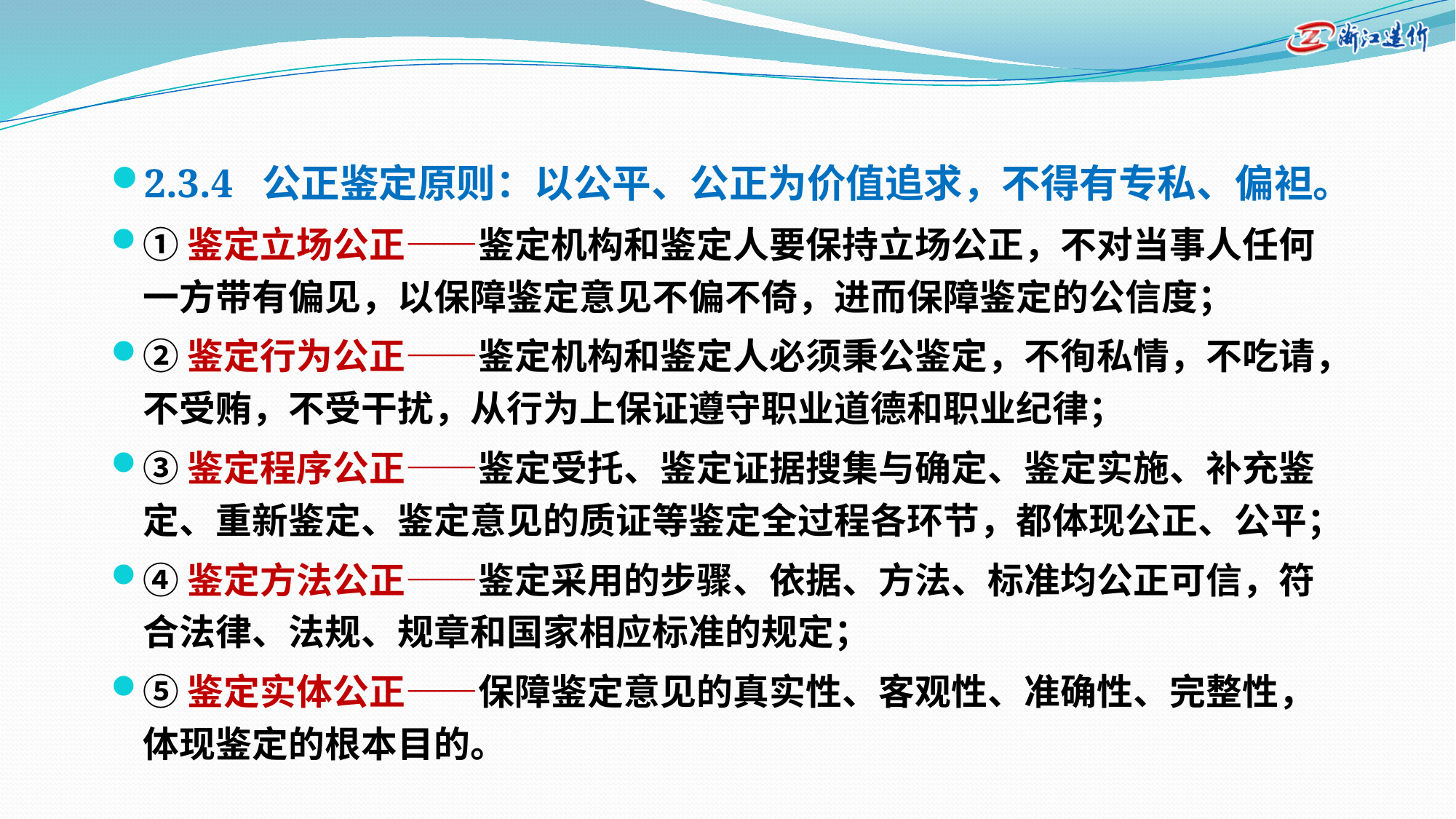

2.3.4  公正鉴定原则：以公平、公正为价值追求，不得有专私、偏袒。
①鉴定立场公正——鉴定机构和鉴定人要保持立场公正，不对当事人任何一方带有偏见，以保障鉴定意见不偏不倚，进而保障鉴定的公信度；
②鉴定行为公正——鉴定机构和鉴定人必须秉公鉴定，不徇私情，不吃请，不受贿，不受干扰，从行为上保证遵守职业道德和职业纪律；
③鉴定程序公正——鉴定受托、鉴定证据搜集与确定、鉴定实施、补充鉴定、重新鉴定、鉴定意见的质证等鉴定全过程各环节，都体现公正、公平；
④鉴定方法公正——鉴定采用的步骤、依据、方法、标准均公正可信，符合法律、法规、规章和国家相应标准的规定；
⑤鉴定实体公正——保障鉴定意见的真实性、客观性、准确性、完整性，体现鉴定的根本目的。